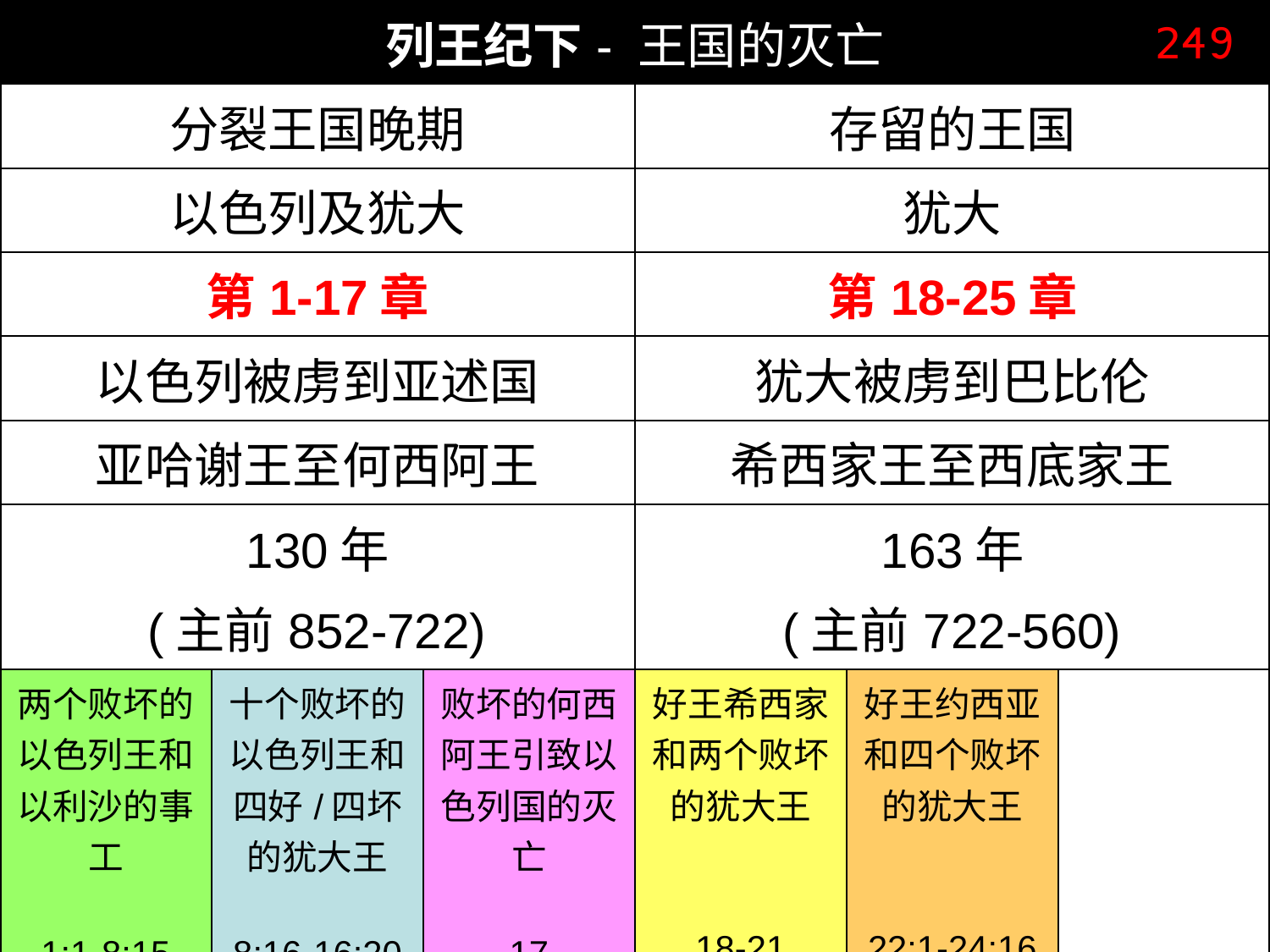

| 列王纪下- 王国的灭亡 |  |  |  |  |  |
| --- | --- | --- | --- | --- | --- |
| 分裂王国晚期 |  |  | 存留的王国 |  |  |
| 以色列及犹大 |  |  | 犹大 |  |  |
| 第1-17章 |  |  | 第18-25章 |  |  |
| 以色列被虏到亚述国 |  |  | 犹大被虏到巴比伦 |  |  |
| 亚哈谢王至何西阿王 |  |  | 希西家王至西底家王 |  |  |
| 130年 (主前852-722) |  |  | 163年 (主前722-560) |  |  |
| 两个败坏的以色列王和以利沙的事工 1:1-8:15 | 十个败坏的以色列王和四好/四坏的犹大王 8:16-16:20 | 败坏的何西阿王引致以色列国的灭亡 17 | 好王希西家和两个败坏的犹大王 18-21 | 好王约西亚和四个败坏的犹大王 22:1-24:16 |  |
249